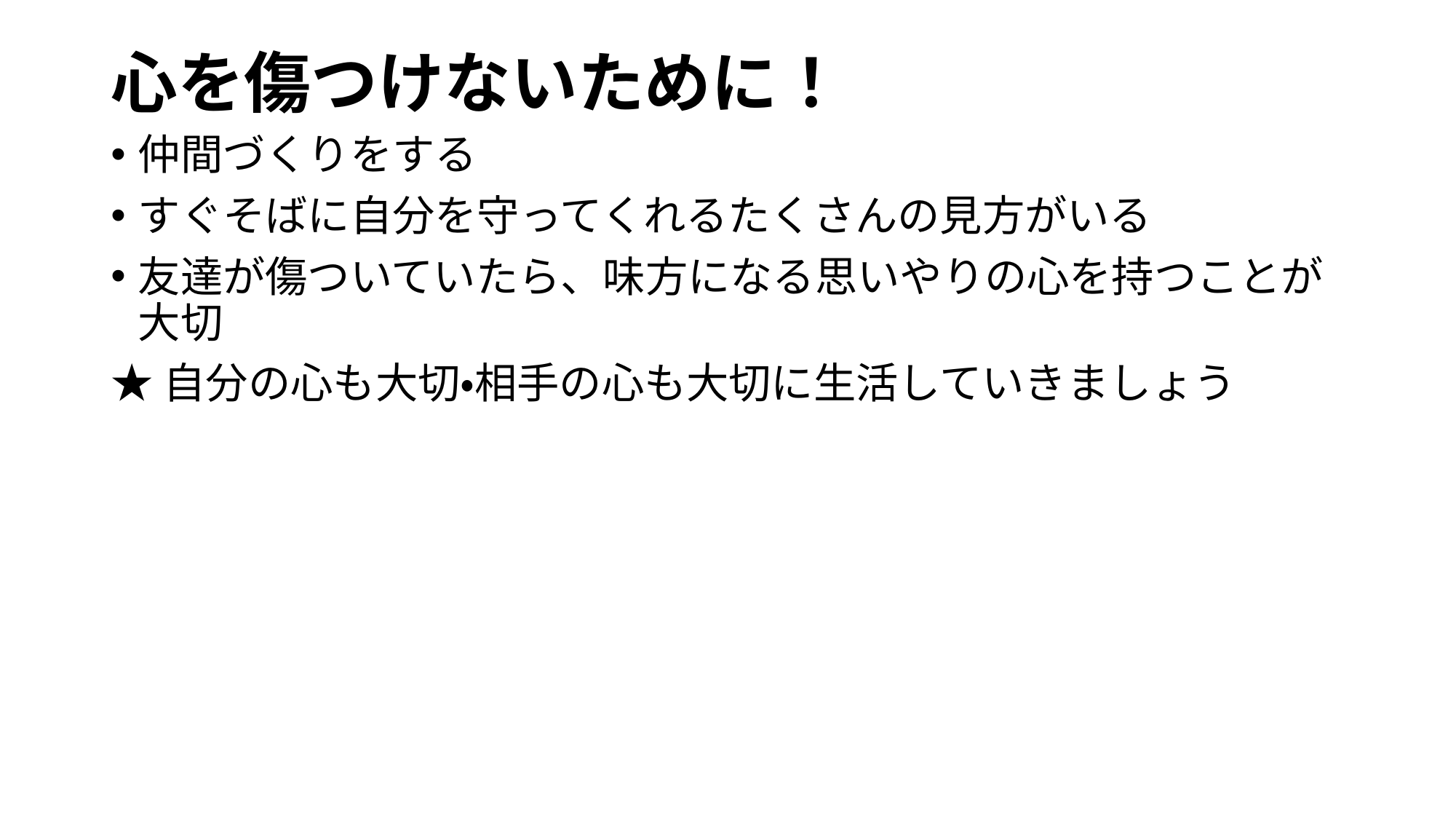

# 心を傷つけないために！
仲間づくりをする
すぐそばに自分を守ってくれるたくさんの見方がいる
友達が傷ついていたら、味方になる思いやりの心を持つことが大切
★自分の心も大切・相手の心も大切に生活していきましょう